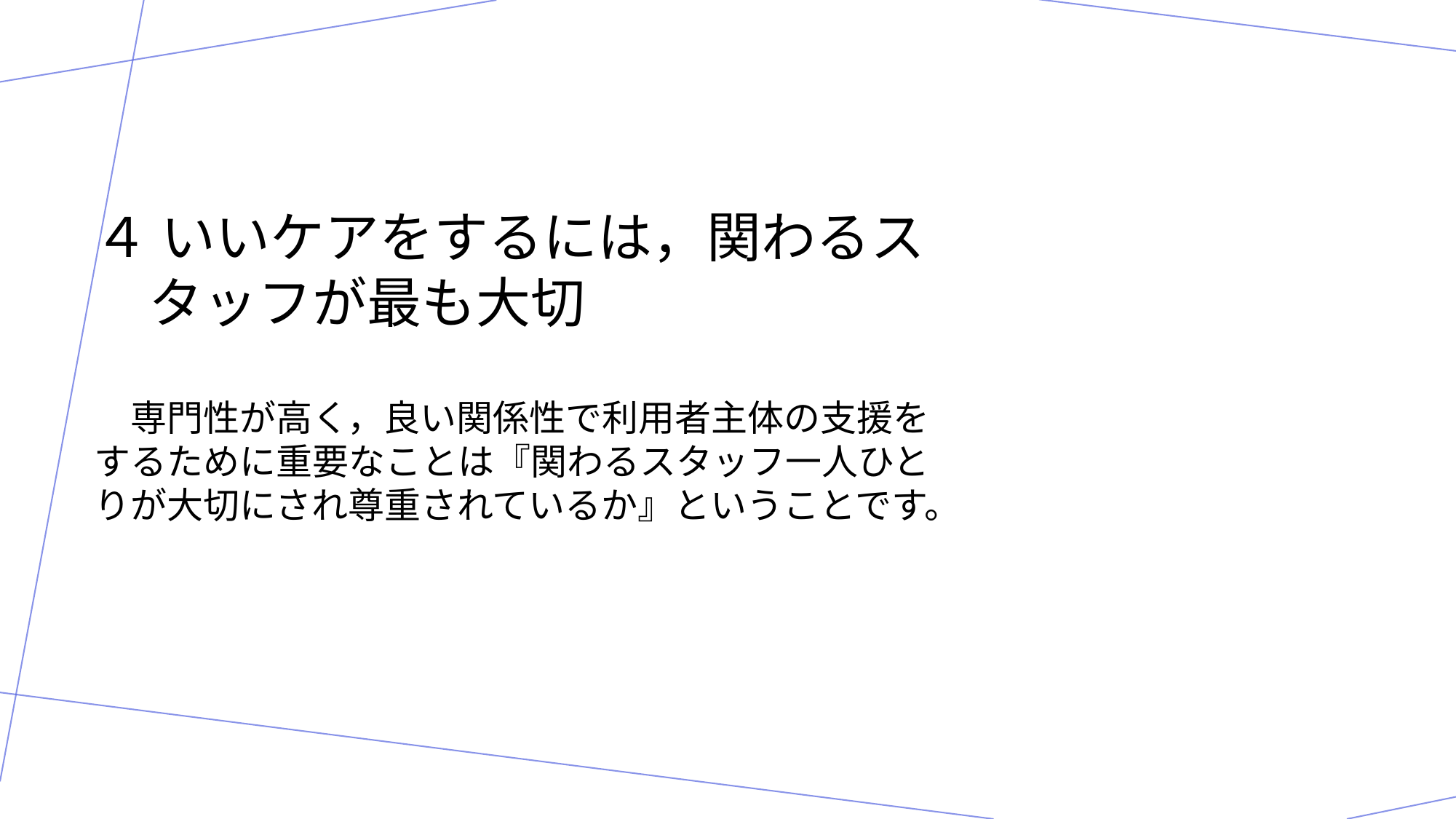

４ いいケアをするには，関わるス
　タッフが最も大切
　専門性が高く，良い関係性で利用者主体の支援をするために重要なことは『関わるスタッフ一人ひとりが大切にされ尊重されているか』ということです。